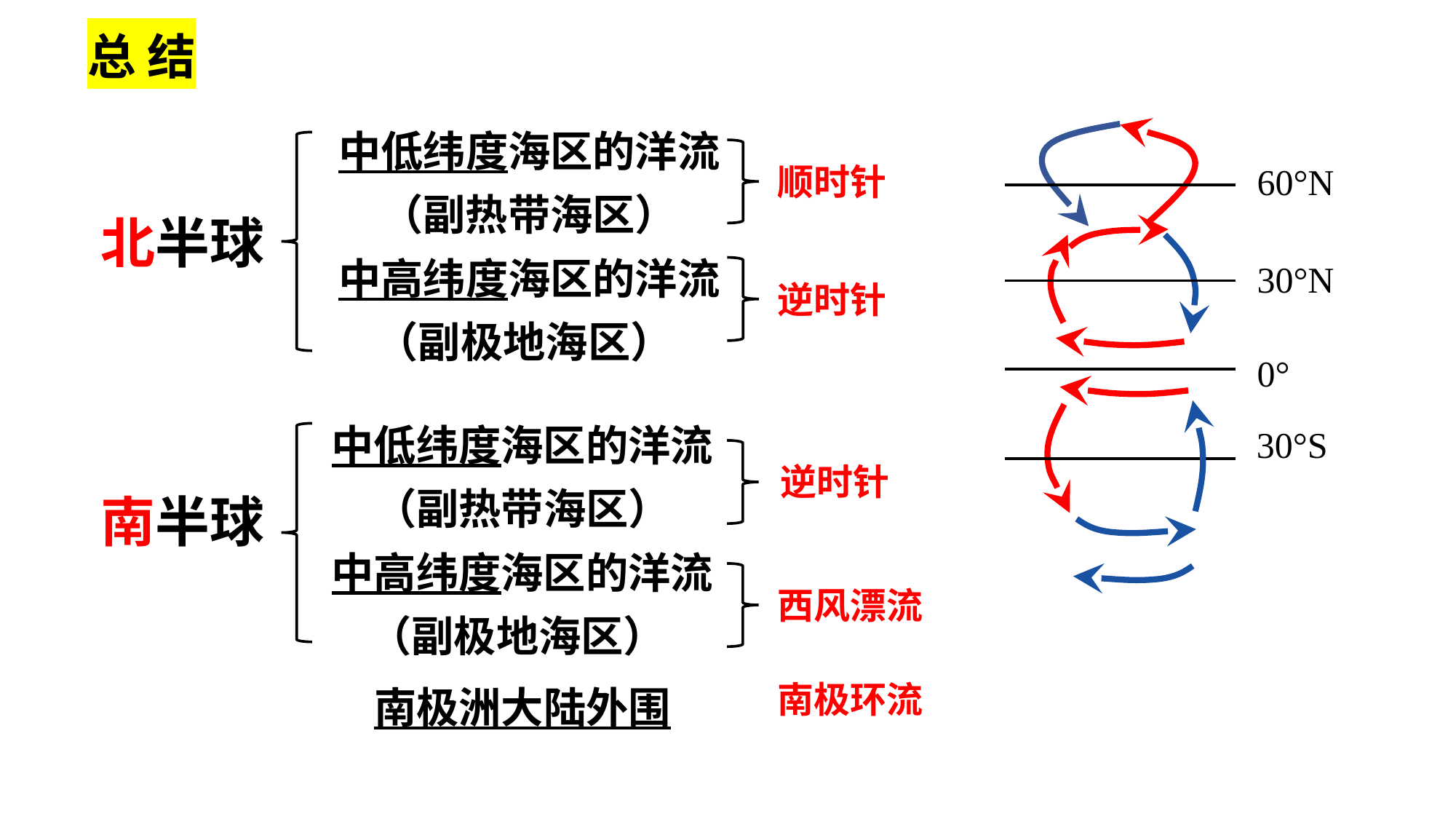

总 结
中低纬度海区的洋流
（副热带海区）
中高纬度海区的洋流
（副极地海区）

60°N
顺时针
北半球
·

30°N

逆时针

0°

中低纬度海区的洋流
（副热带海区）
中高纬度海区的洋流
（副极地海区）

30°S

逆时针
南半球
·
·

西风漂流
南极洲大陆外围
南极环流